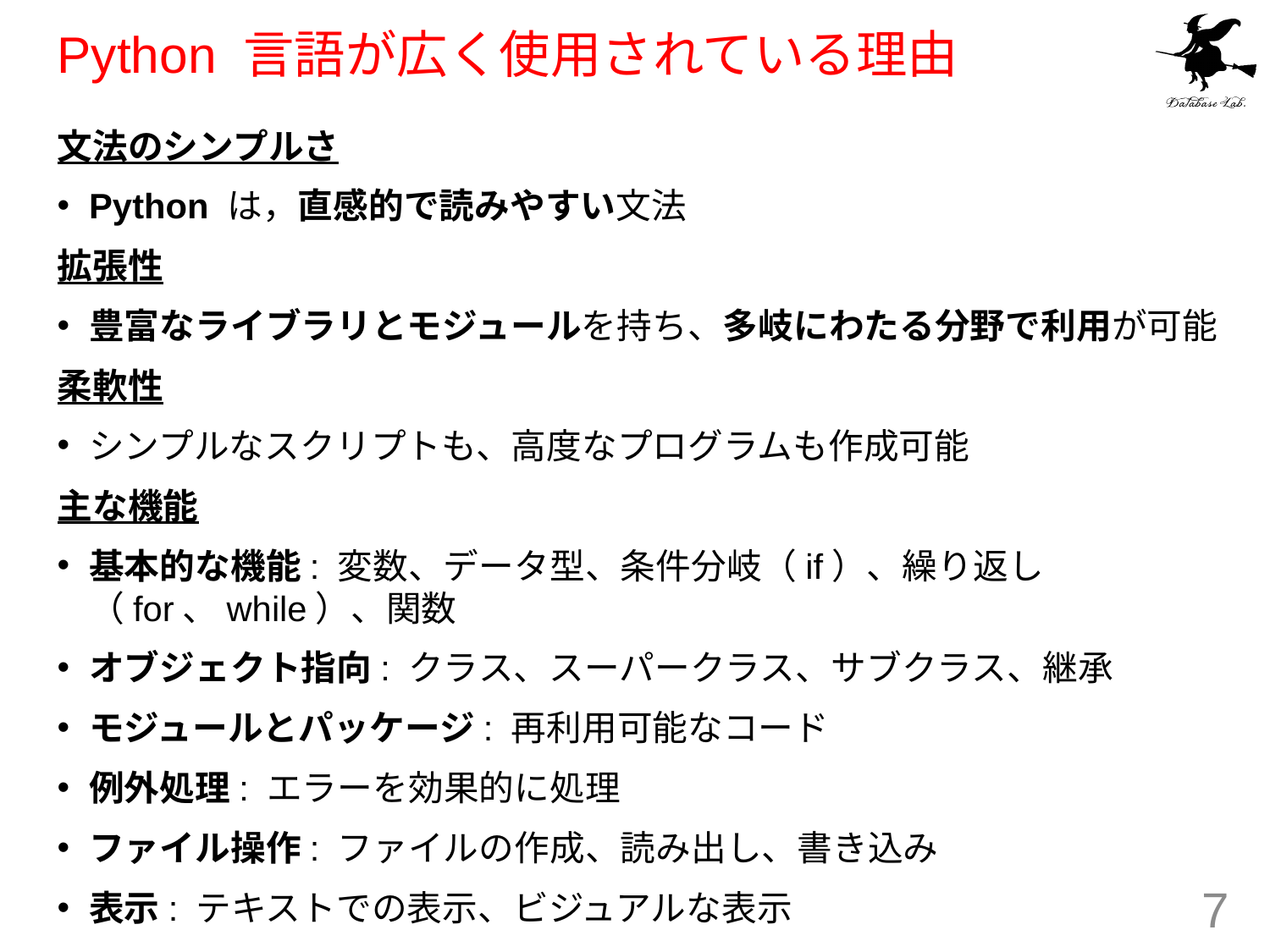

# Python 言語が広く使用されている理由
文法のシンプルさ
Python は，直感的で読みやすい文法
拡張性
豊富なライブラリとモジュールを持ち、多岐にわたる分野で利用が可能
柔軟性
シンプルなスクリプトも、高度なプログラムも作成可能
主な機能
基本的な機能: 変数、データ型、条件分岐（if）、繰り返し（for、while）、関数
オブジェクト指向: クラス、スーパークラス、サブクラス、継承
モジュールとパッケージ: 再利用可能なコード
例外処理: エラーを効果的に処理
ファイル操作: ファイルの作成、読み出し、書き込み
表示: テキストでの表示、ビジュアルな表示

7